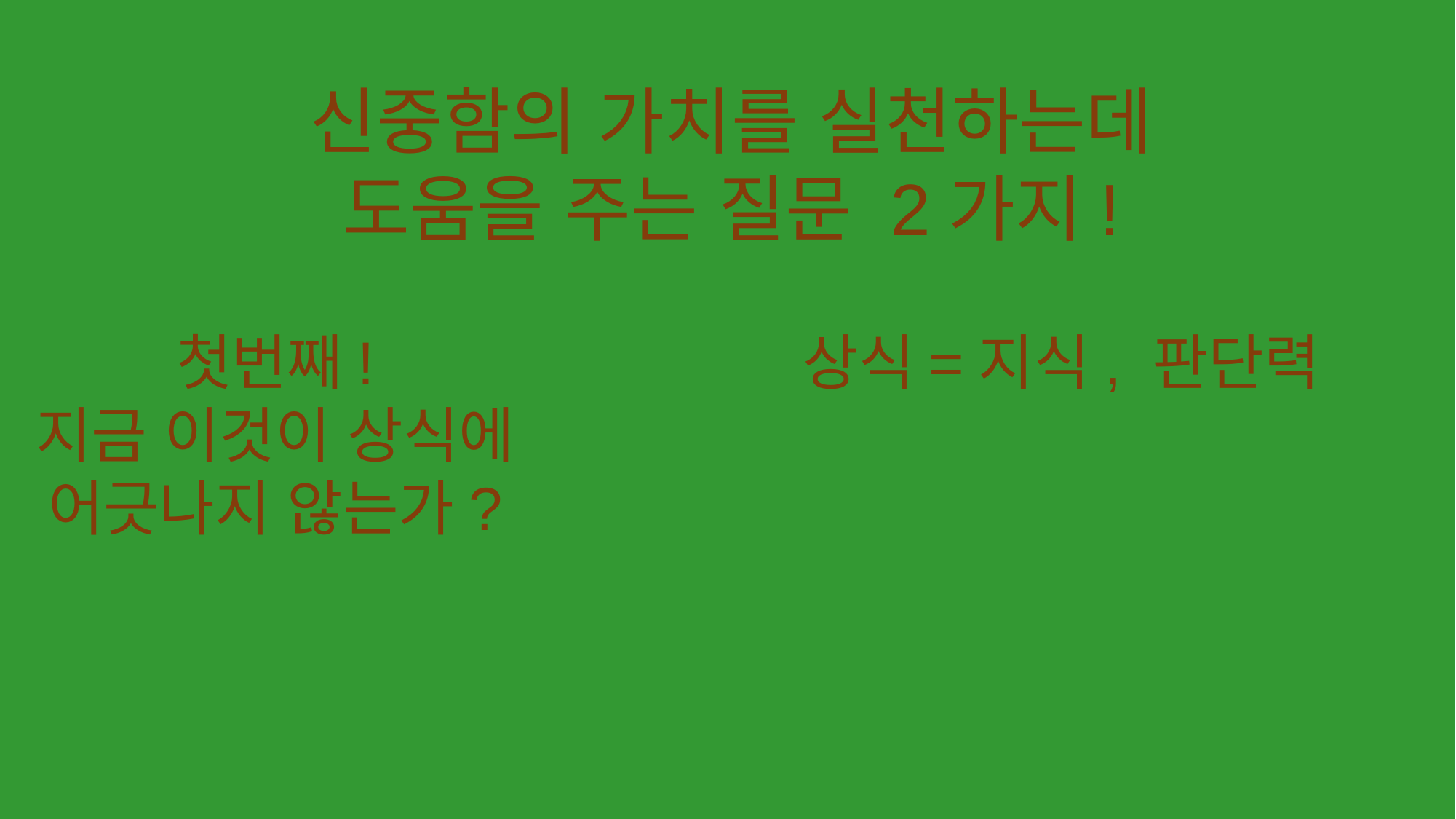

신중함의 가치를 실천하는데 도움을 주는 질문 2가지!
첫번째!
지금 이것이 상식에
어긋나지 않는가?
상식=지식, 판단력